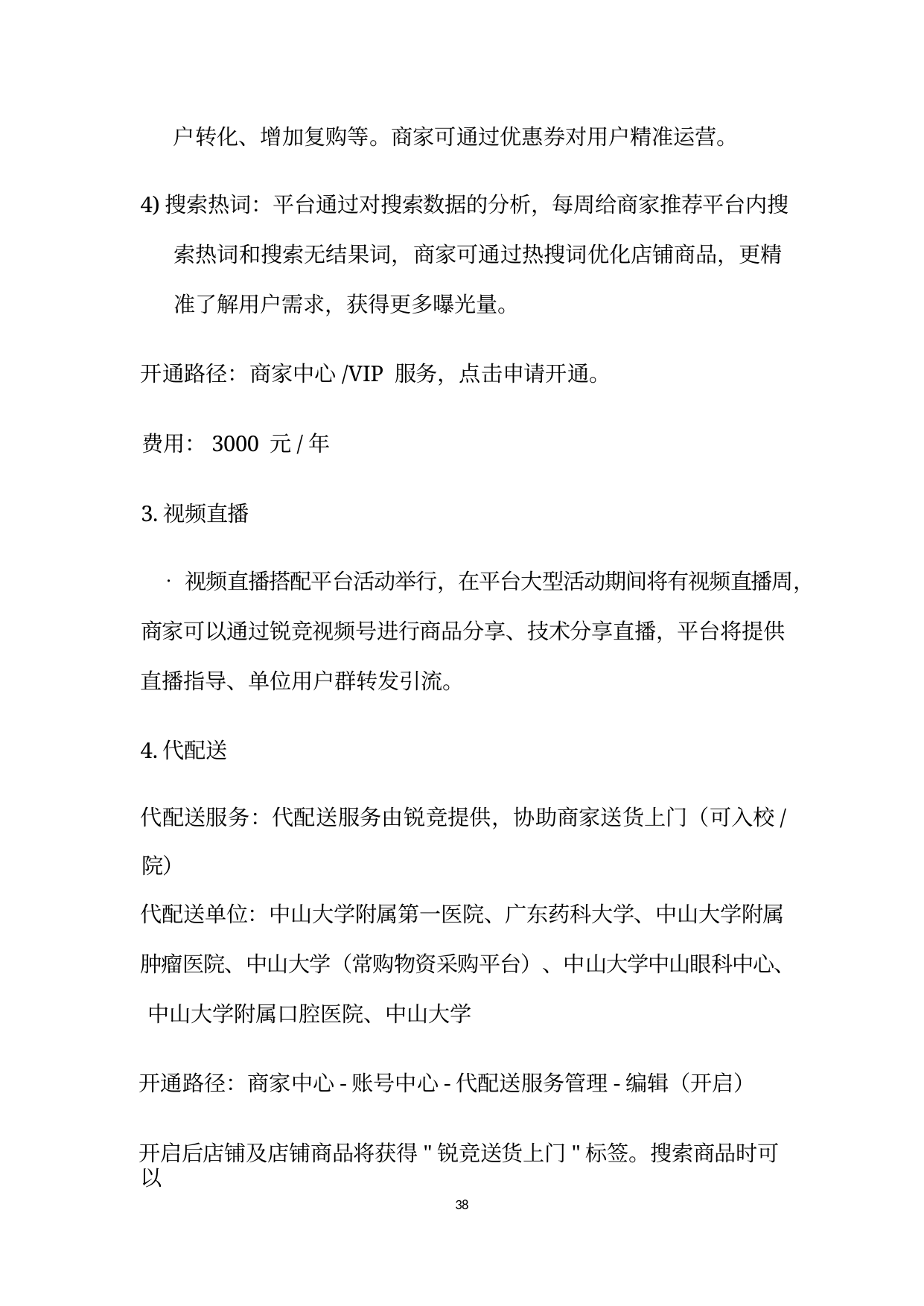

户转化、增加复购等。商家可通过优惠券对用户精准运营。

4)搜索热词：平台通过对搜索数据的分析，每周给商家推荐平台内搜
索热词和搜索无结果词，商家可通过热搜词优化店铺商品，更精  准了解用户需求，获得更多曝光量。

开通路径：商家中心/VIP 服务，点击申请开通。

费用：3000 元/年

3.视频直播

•视频直播搭配平台活动举行，在平台大型活动期间将有视频直播周，
商家可以通过锐竞视频号进行商品分享、技术分享直播，平台将提供 直播指导、单位用户群转发引流。

4.代配送

代配送服务：代配送服务由锐竞提供，协助商家送货上门（可入校/
院）

代配送单位：中山大学附属第一医院、广东药科大学、中山大学附属
肿瘤医院、中山大学（常购物资采购平台）、中山大学中山眼科中心、 中山大学附属口腔医院、中山大学

开通路径：商家中心-账号中心-代配送服务管理-编辑（开启）

开启后店铺及店铺商品将获得"锐竞送货上门"标签。搜索商品时可以

38